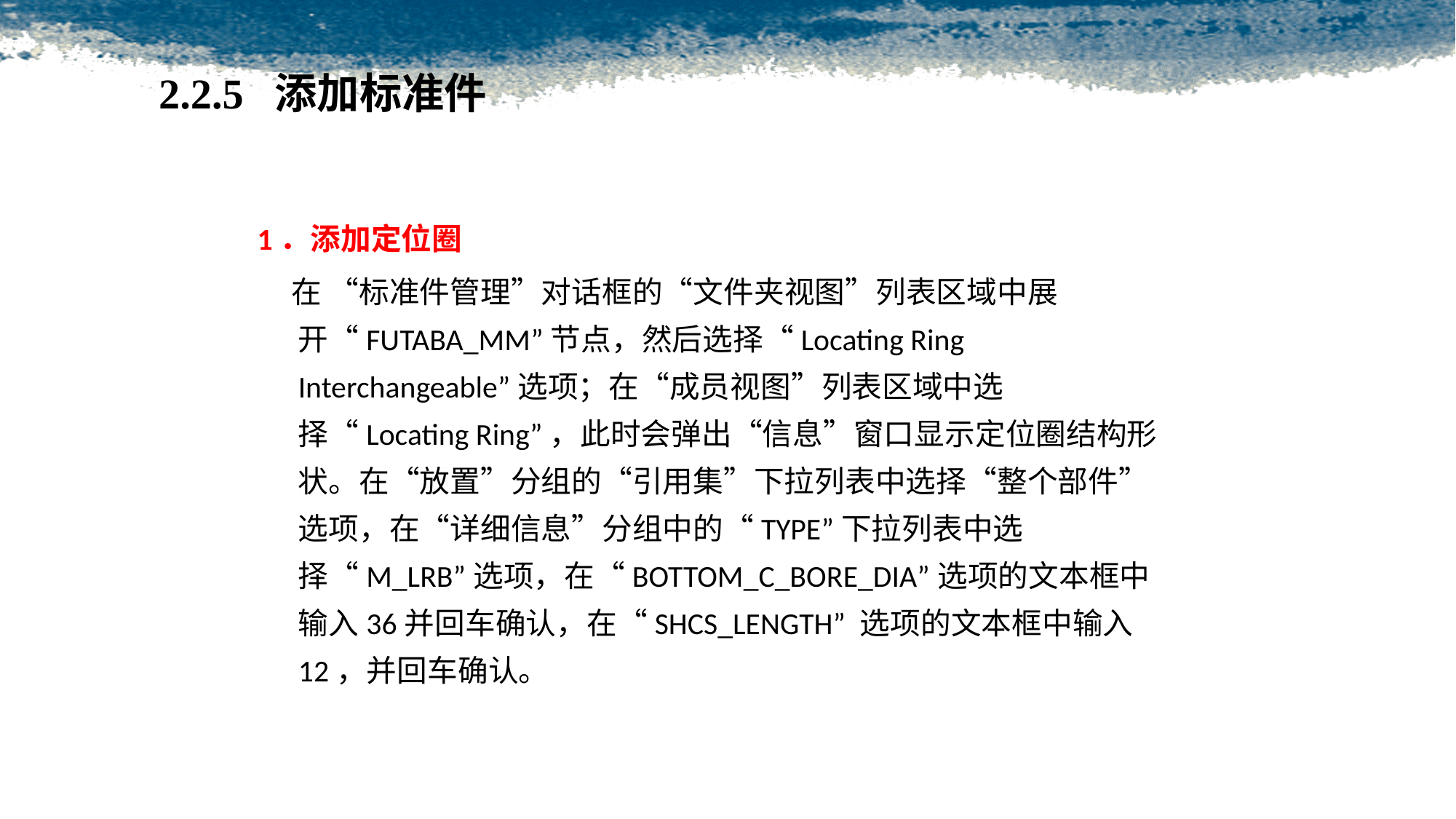

# 2.2.5  添加标准件
1．添加定位圈
    在 “标准件管理”对话框的“文件夹视图”列表区域中展开“FUTABA_MM”节点，然后选择“Locating Ring Interchangeable”选项；在“成员视图”列表区域中选择“Locating Ring”，此时会弹出“信息”窗口显示定位圈结构形状。在“放置”分组的“引用集”下拉列表中选择“整个部件”选项，在“详细信息”分组中的“TYPE”下拉列表中选择“M_LRB”选项，在“BOTTOM_C_BORE_DIA”选项的文本框中输入36并回车确认，在“SHCS_LENGTH” 选项的文本框中输入12，并回车确认。